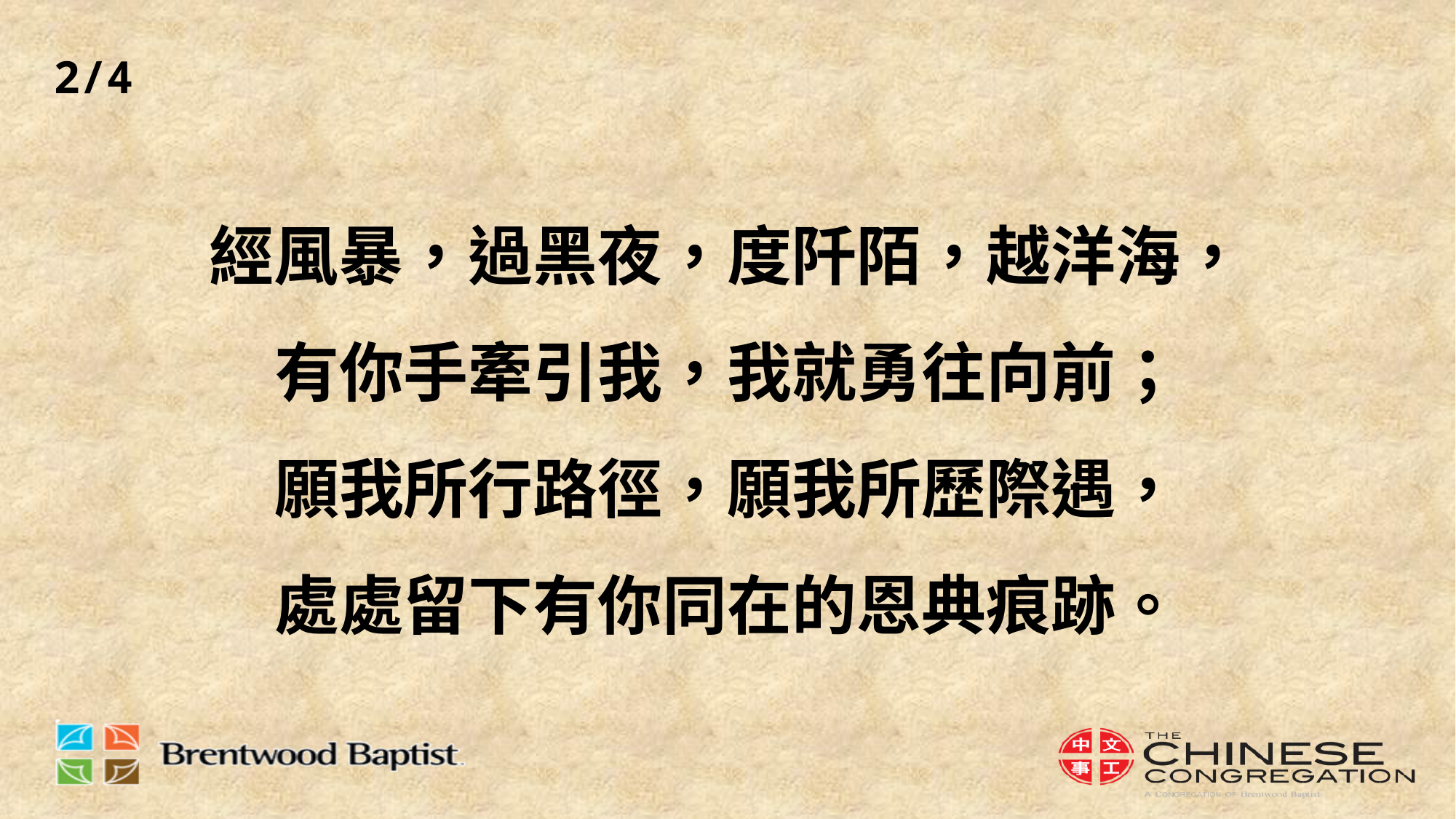

2/4
# 經風暴，過黑夜，度阡陌，越洋海， 有你手牽引我，我就勇往向前； 願我所行路徑，願我所歷際遇， 處處留下有你同在的恩典痕跡。